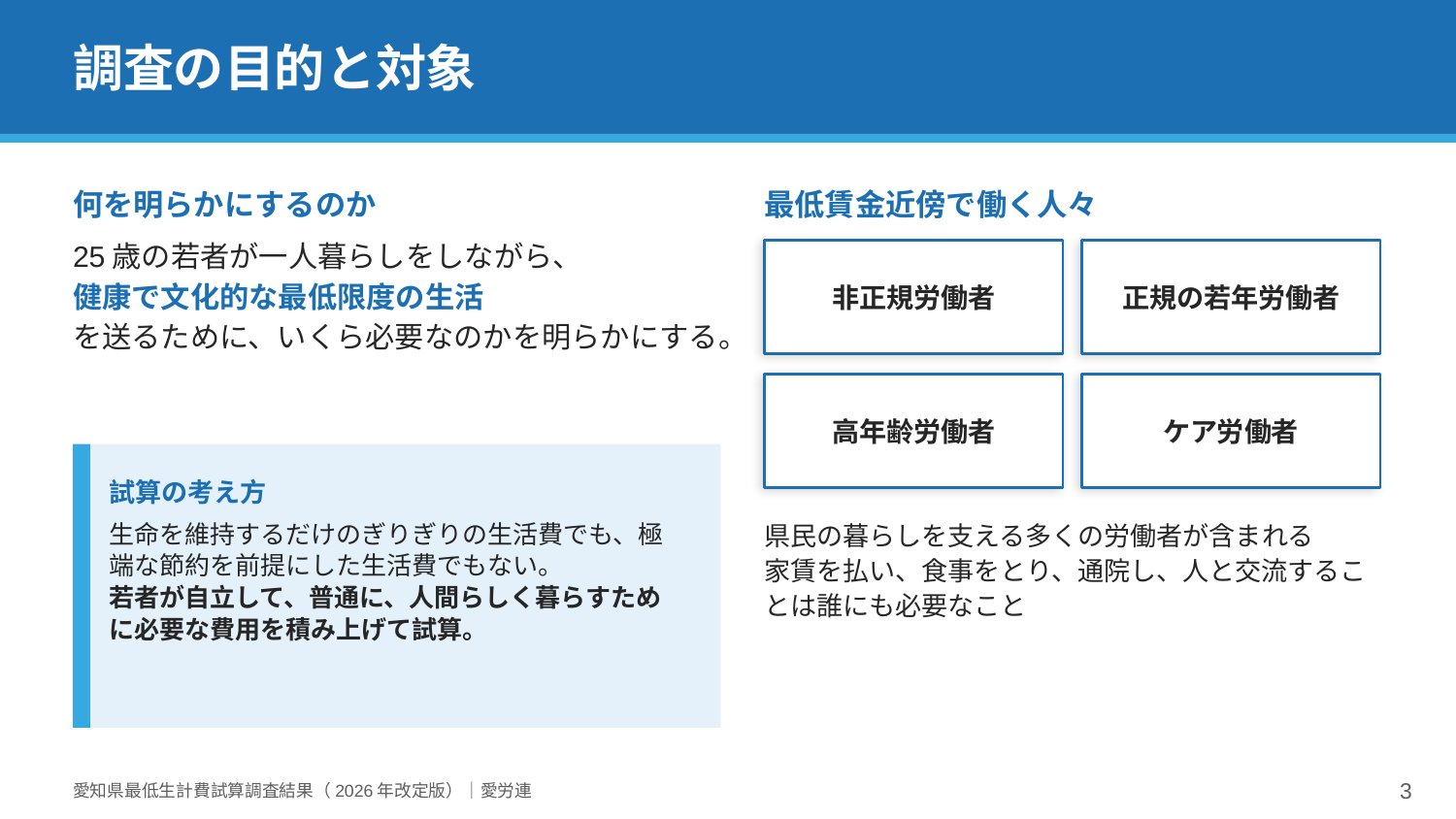

調査の目的と対象

何を明らかにするのか
最低賃金近傍で働く人々
25歳の若者が一人暮らしをしながら、
健康で文化的な最低限度の生活
を送るために、いくら必要なのかを明らかにする。

非正規労働者

正規の若年労働者

高年齢労働者

ケア労働者

試算の考え方
生命を維持するだけのぎりぎりの生活費でも、極端な節約を前提にした生活費でもない。
若者が自立して、普通に、人間らしく暮らすために必要な費用を積み上げて試算。
県民の暮らしを支える多くの労働者が含まれる
家賃を払い、食事をとり、通院し、人と交流することは誰にも必要なこと
愛知県最低生計費試算調査結果（2026年改定版）｜愛労連
3